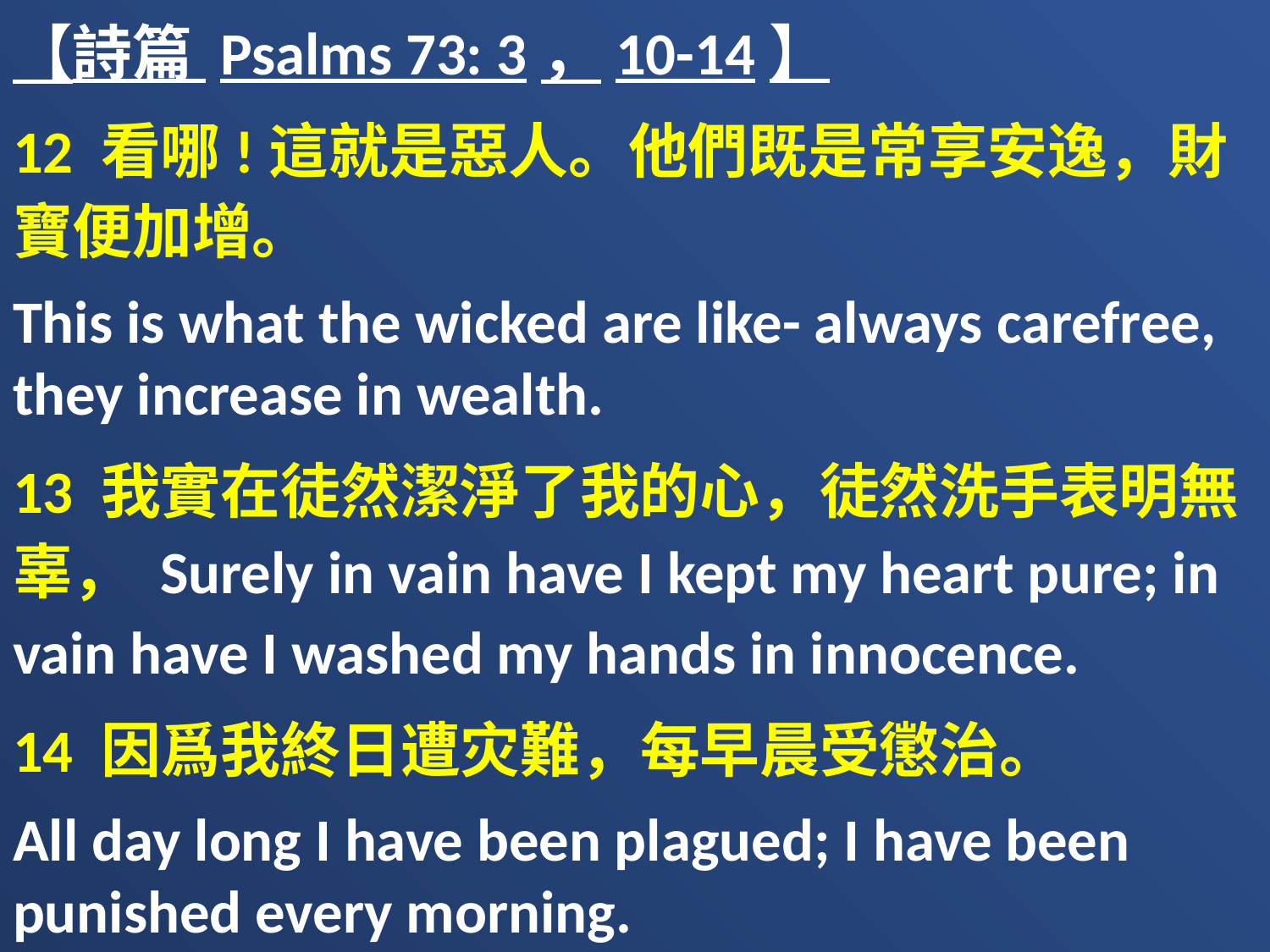

【詩篇 Psalms 73: 3，10-14】
12 看哪!這就是惡人。他們既是常享安逸，財寶便加增。
This is what the wicked are like- always carefree, they increase in wealth.
13 我實在徒然潔淨了我的心，徒然洗手表明無辜， Surely in vain have I kept my heart pure; in vain have I washed my hands in innocence.
14 因爲我終日遭灾難，每早晨受懲治。
All day long I have been plagued; I have been punished every morning.